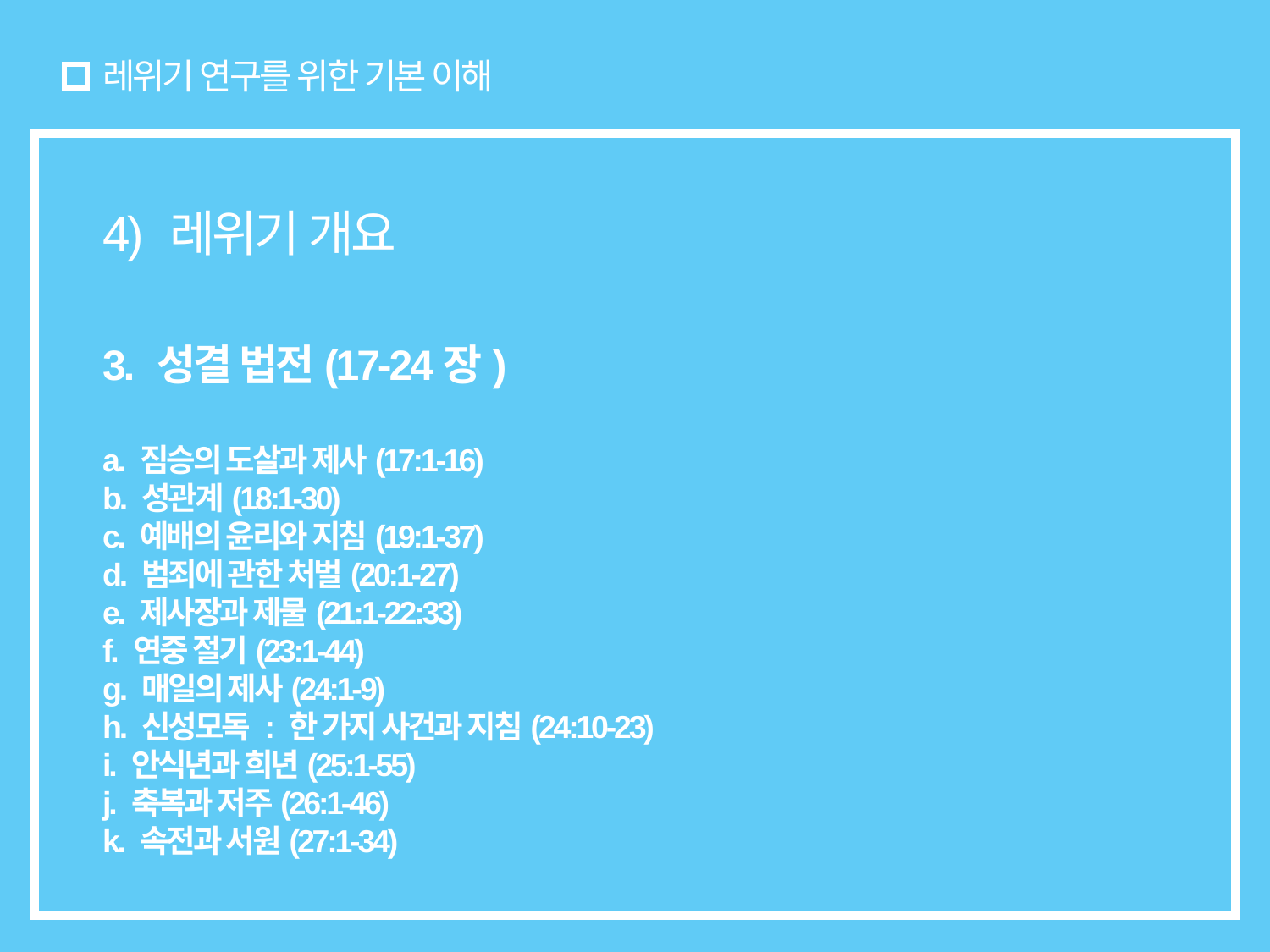

# 레위기 연구를 위한 기본 이해

4) 레위기 개요
3. 성결 법전(17-24장)
a. 짐승의 도살과 제사(17:1-16)
b. 성관계(18:1-30)
c. 예배의 윤리와 지침(19:1-37)
d. 범죄에 관한 처벌(20:1-27)
e. 제사장과 제물(21:1-22:33)
f. 연중 절기(23:1-44)
g. 매일의 제사(24:1-9)
h. 신성모독 : 한 가지 사건과 지침(24:10-23)
i. 안식년과 희년(25:1-55)
j. 축복과 저주(26:1-46)
k. 속전과 서원(27:1-34)